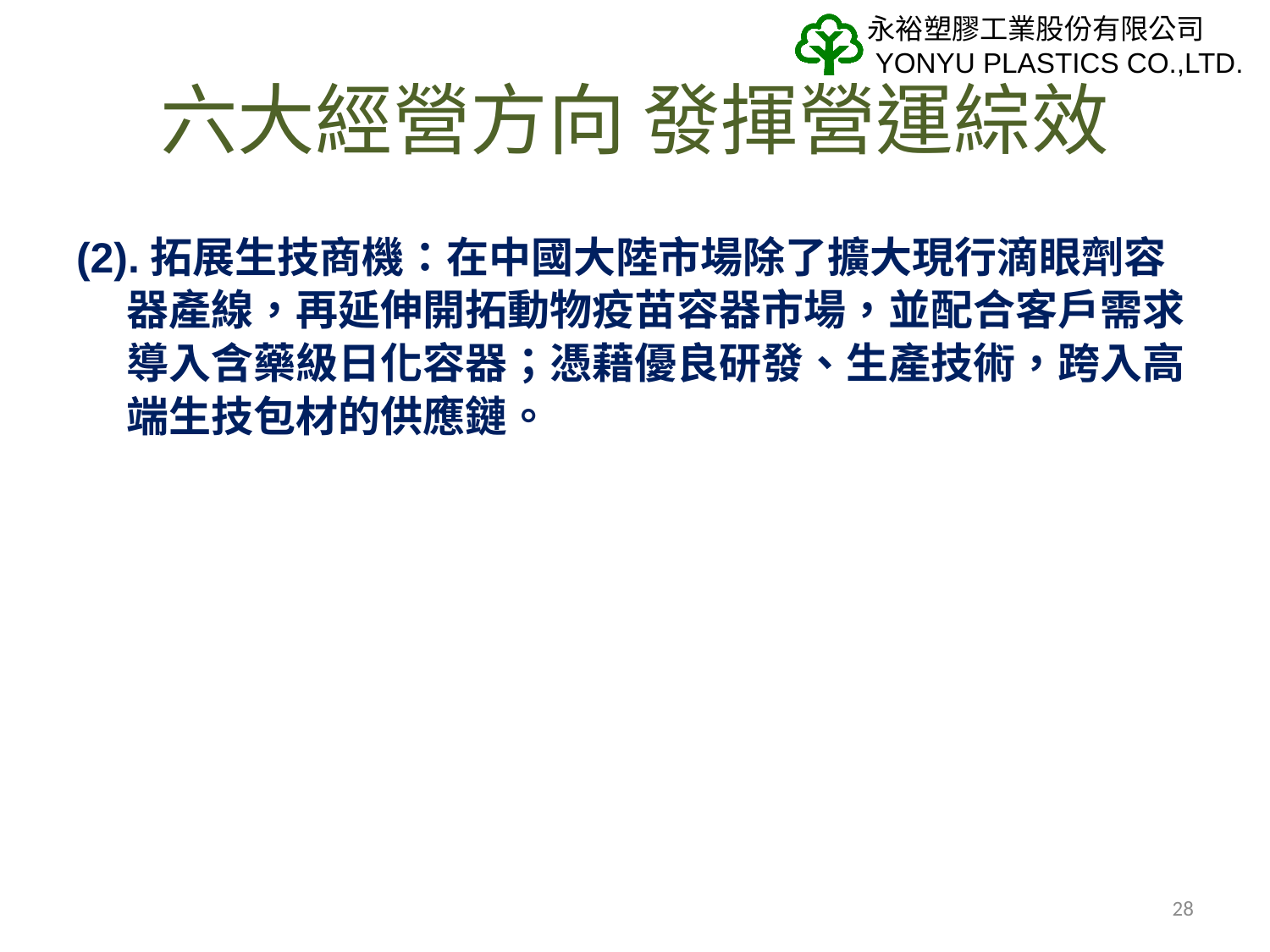

# 六大經營方向 發揮營運綜效
(2).拓展生技商機：在中國大陸市場除了擴大現行滴眼劑容器產線，再延伸開拓動物疫苗容器市場，並配合客戶需求導入含藥級日化容器；憑藉優良研發、生產技術，跨入高端生技包材的供應鏈。
28